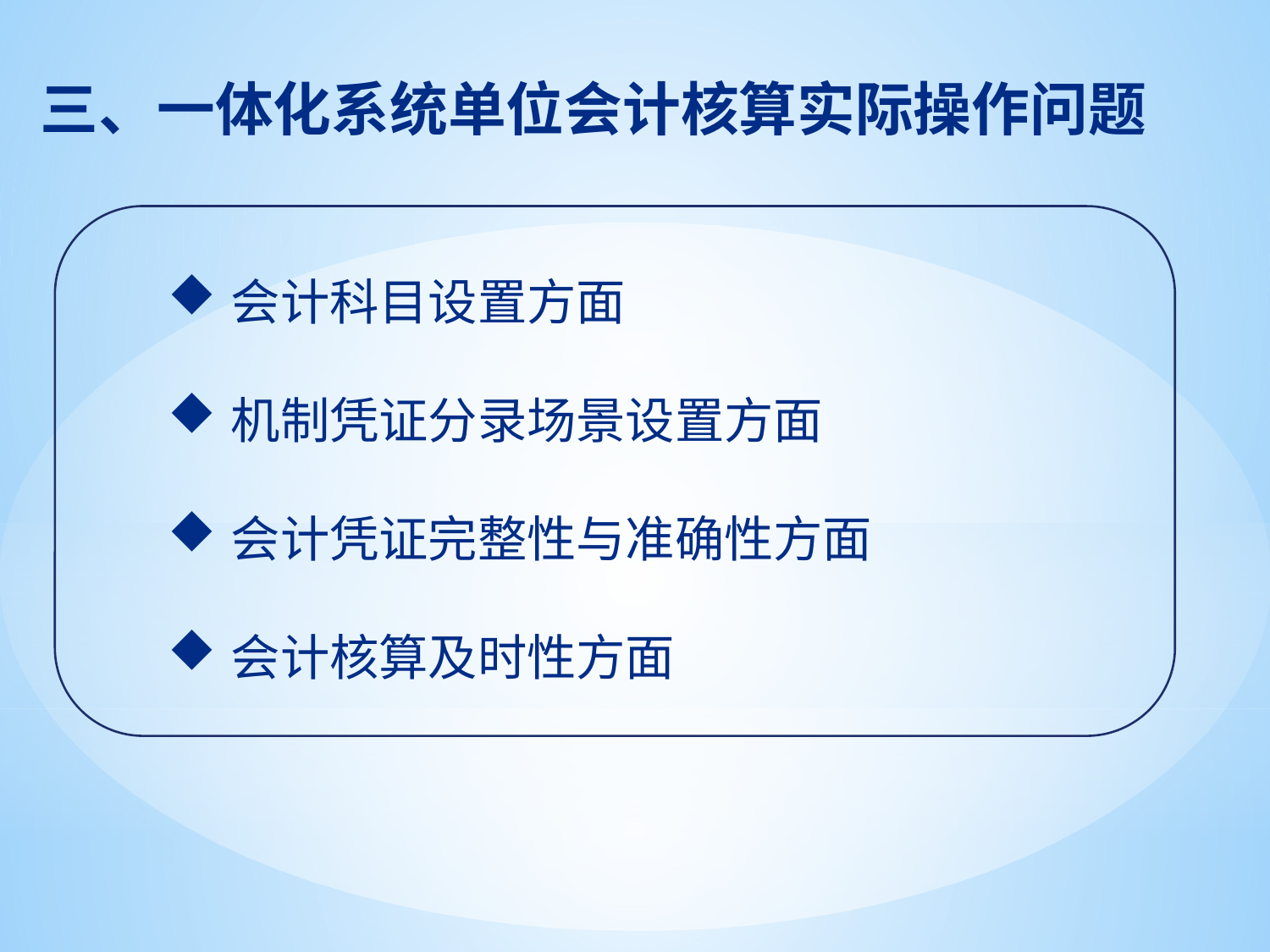

三、一体化系统单位会计核算实际操作问题

会计科目设置方面
机制凭证分录场景设置方面
会计凭证完整性与准确性方面
会计核算及时性方面